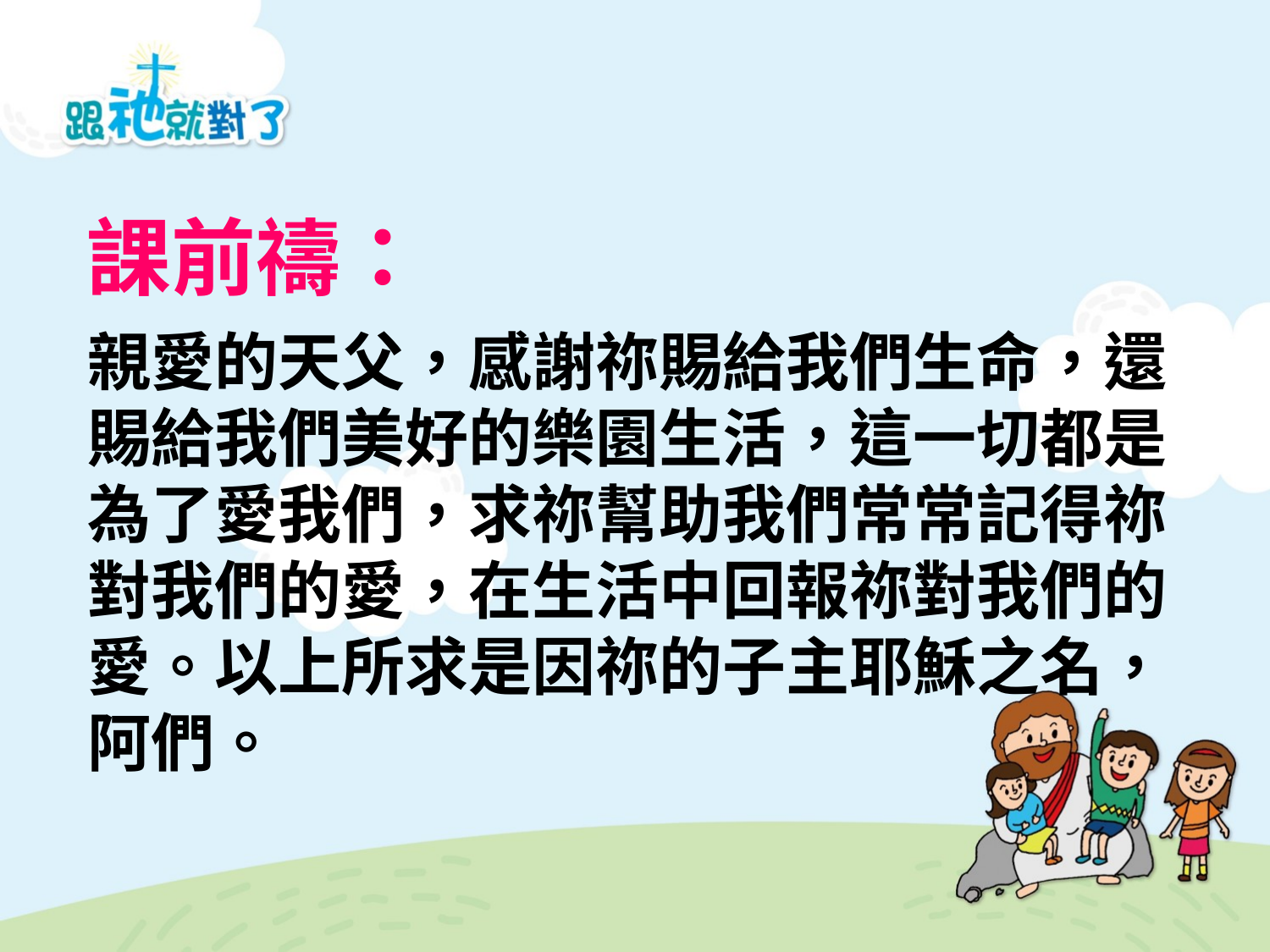

課前禱：
親愛的天父，感謝祢賜給我們生命，還賜給我們美好的樂園生活，這一切都是為了愛我們，求祢幫助我們常常記得祢對我們的愛，在生活中回報祢對我們的愛。以上所求是因祢的子主耶穌之名，阿們。